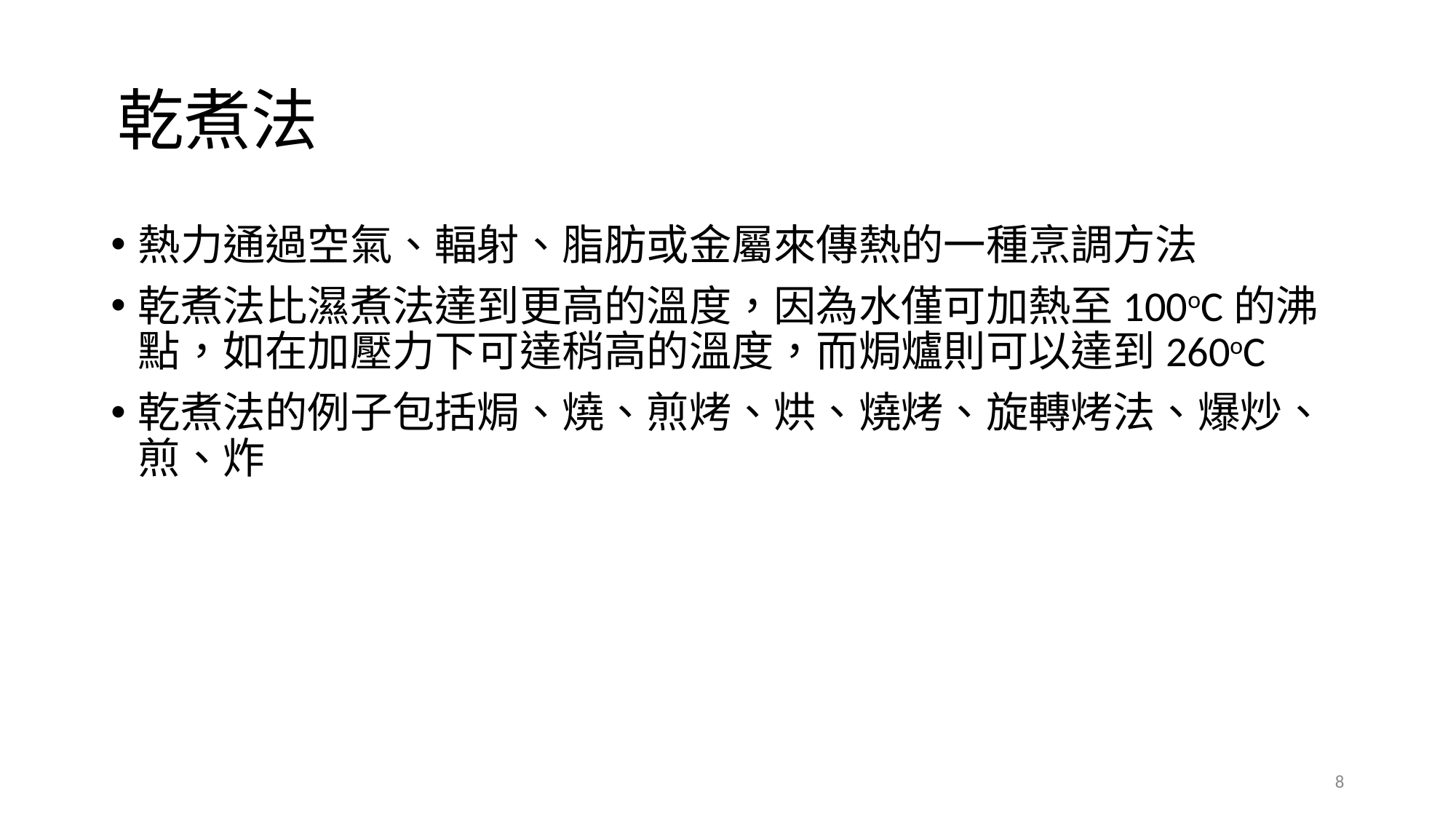

# 乾煮法
熱力通過空氣、輻射、脂肪或金屬來傳熱的一種烹調方法
乾煮法比濕煮法達到更高的溫度，因為水僅可加熱至100oC的沸點，如在加壓力下可達稍高的溫度，而焗爐則可以達到260oC
乾煮法的例子包括焗、燒、煎烤、烘、燒烤、旋轉烤法、爆炒、煎、炸
8